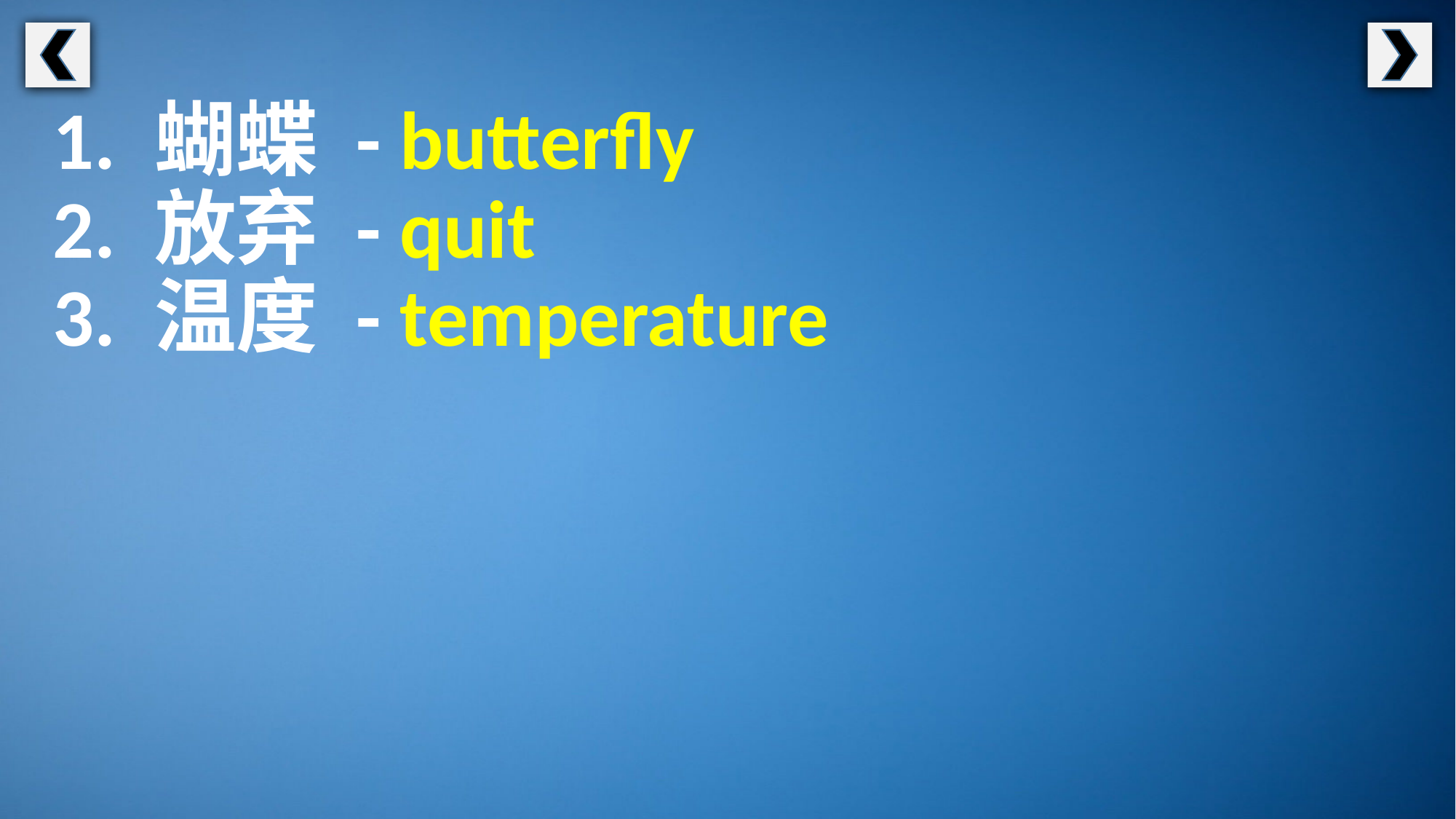

1. 蝴蝶 - butterfly
2. 放弃 - quit
3. 温度 - temperature